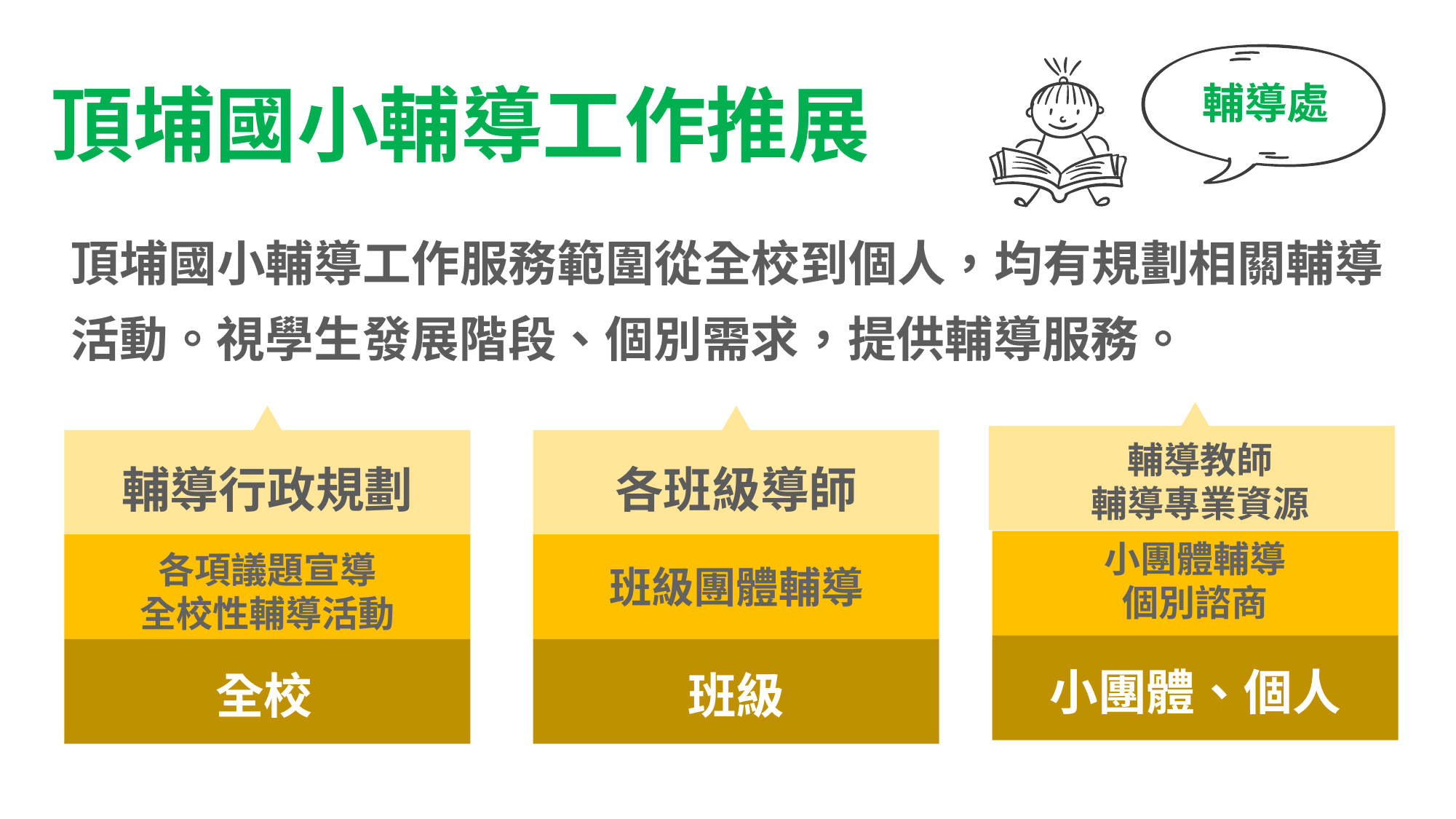

頂埔國小輔導工作推展
輔導處
頂埔國小輔導工作服務範圍從全校到個人，均有規劃相關輔導活動。視學生發展階段、個別需求，提供輔導服務。

輔導教師
輔導專業資源
小團體輔導
個別諮商
小團體、個人

輔導行政規劃
各項議題宣導
全校性輔導活動
全校

各班級導師
班級團體輔導
班級